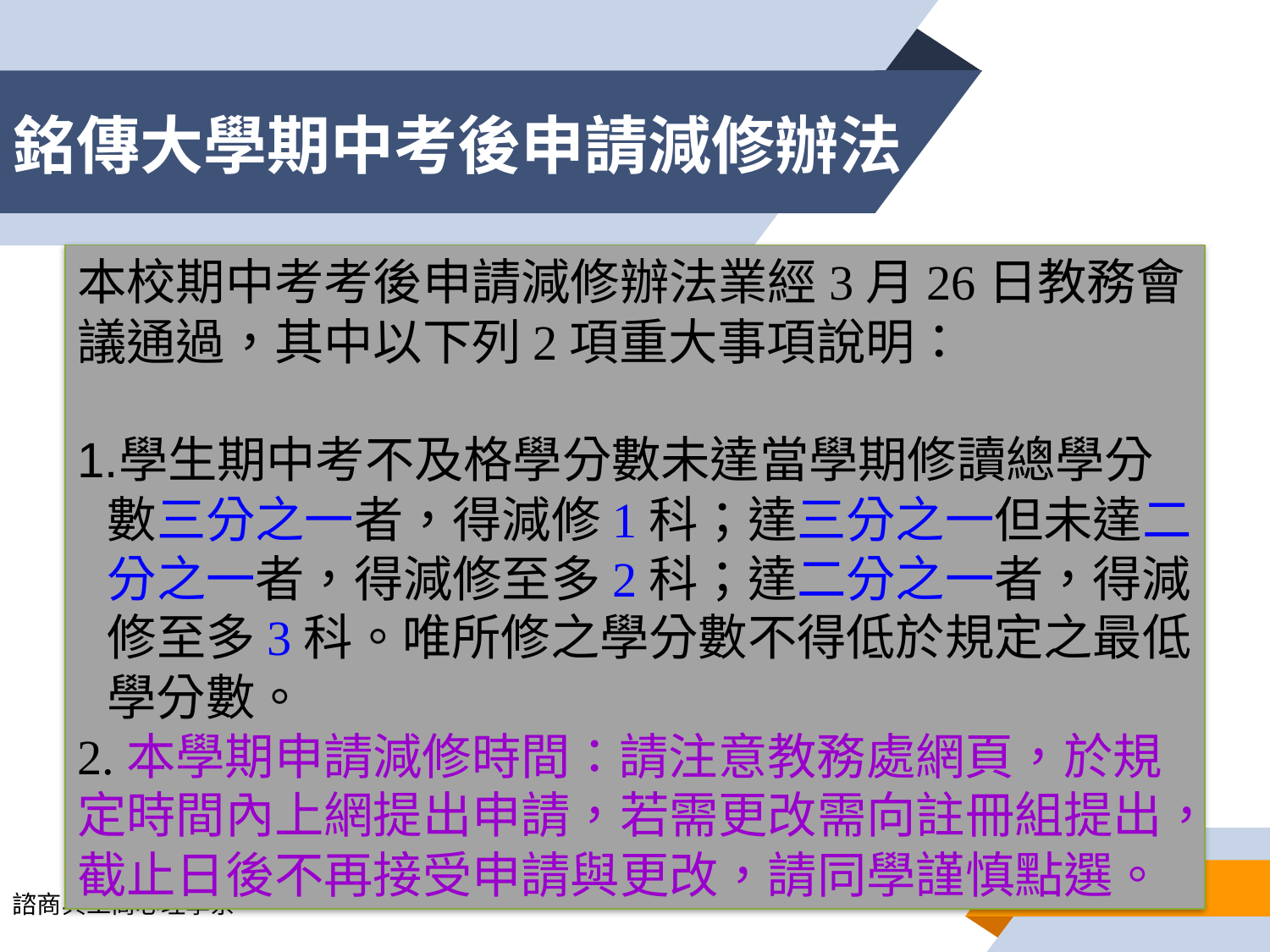

# 銘傳大學期中考後申請​減修辦法
本校期中考考後申請減修辦法業經3月26日教務會議通過，其中以下列2項重大事項說明：

學生期中考不及格學分數未達當學期修讀總學分數三分之一者，得減修1科；達三分之一但未達二分之一者，得減修至多2科；達二分之一者，得減修至多3科。唯所修之學分數不得低於規定之最低學分數。
2.本學期申請減修時間：請注意教務處網頁，於規定時間內上網提出申請，若需更改需向註冊組提出，截止日後不再接受申請與更改，請同學謹慎點選。

諮商與工商心理學系